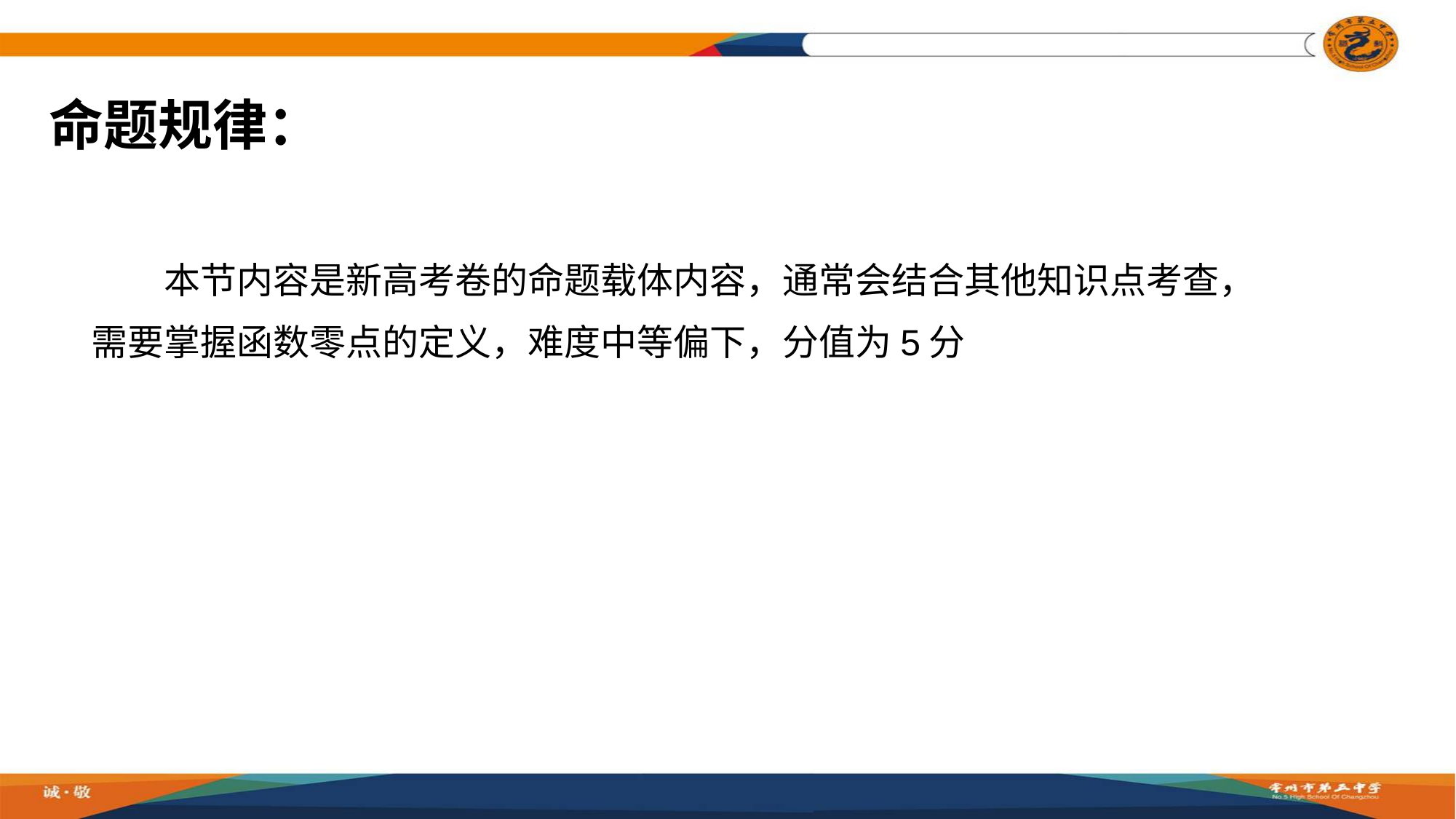

命题规律：
本节内容是新高考卷的命题载体内容，通常会结合其他知识点考查，需要掌握函数零点的定义，难度中等偏下，分值为5分